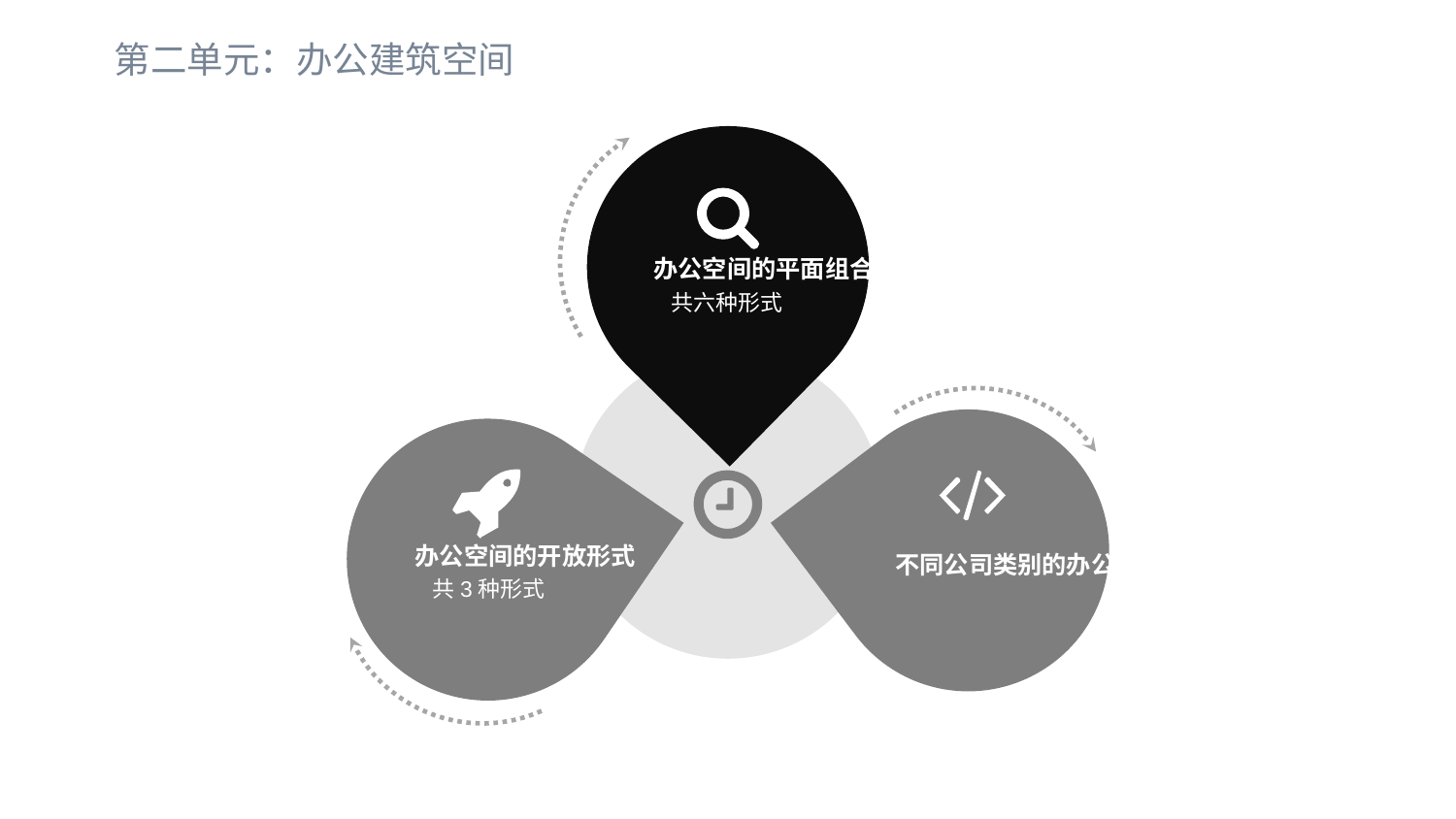

第二单元：办公建筑空间

办公空间的平面组合形式
共六种形式

办公空间的开放形式
共3种形式
不同公司类别的办公空间形式